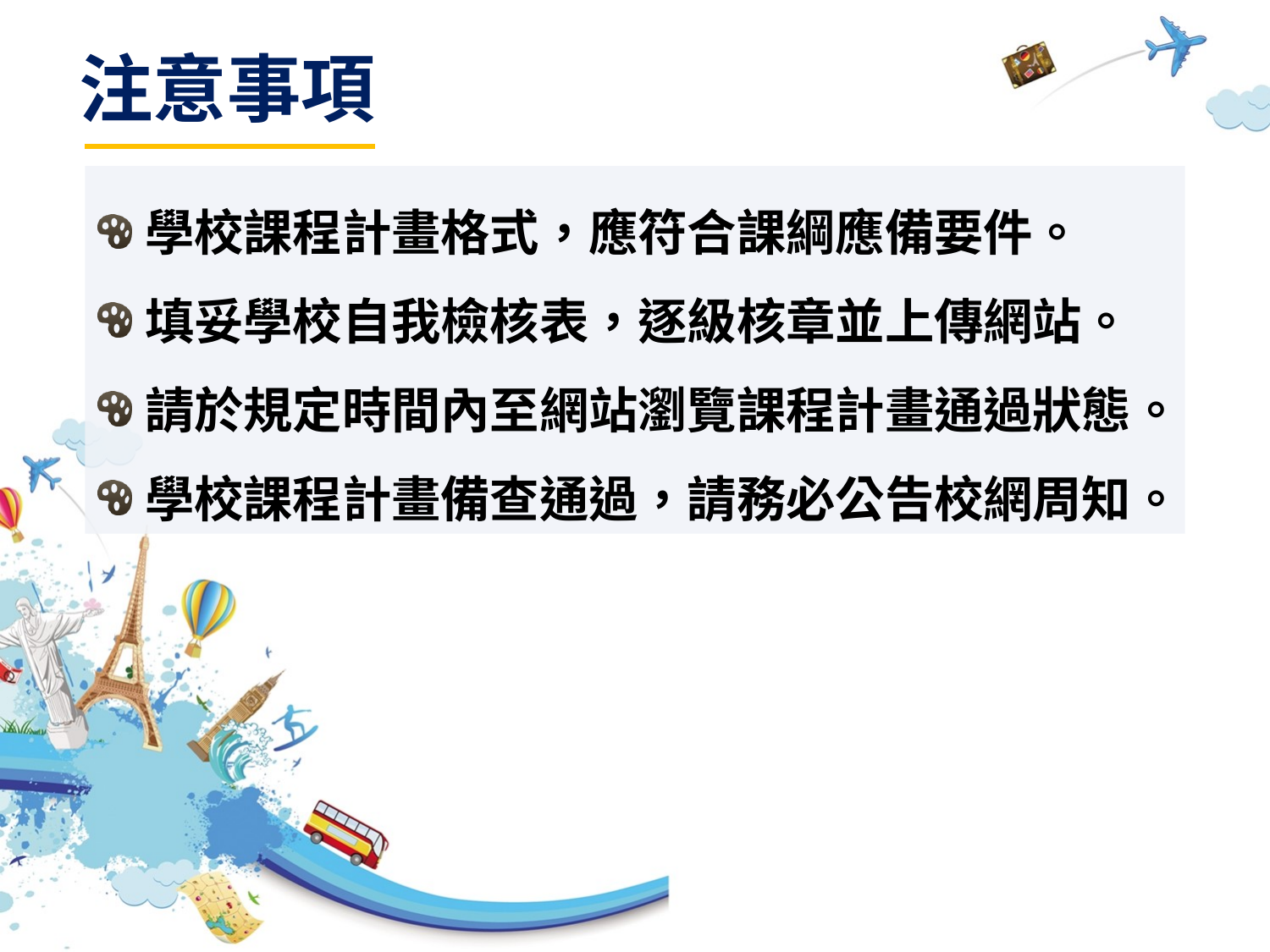

注意事項
學校課程計畫格式，應符合課綱應備要件。
填妥學校自我檢核表，逐級核章並上傳網站。
請於規定時間內至網站瀏覽課程計畫通過狀態。
學校課程計畫備查通過，請務必公告校網周知。